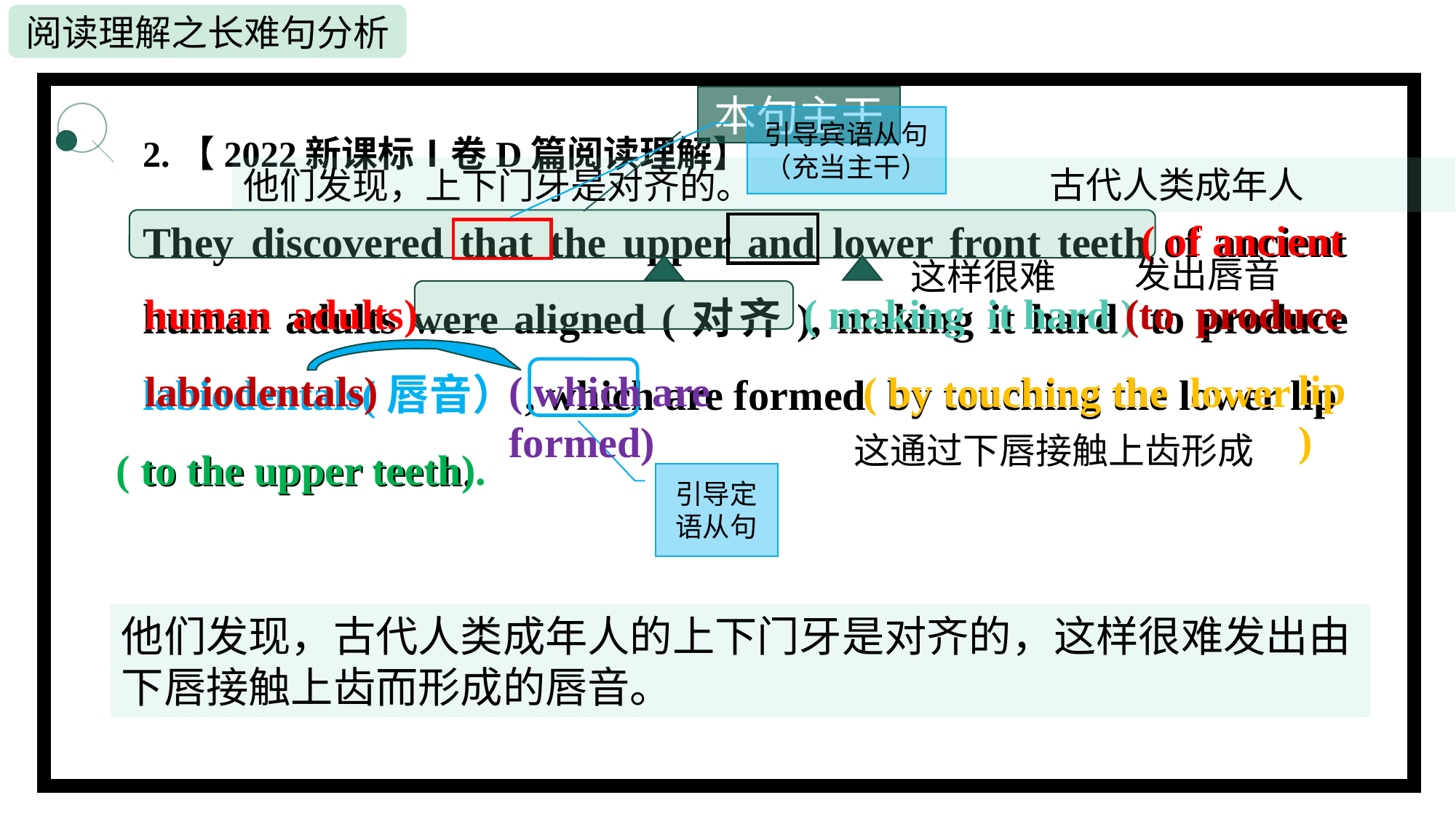

本句主干

2.【2022新课标Ⅰ卷D篇阅读理解】
They discovered that the upper and lower front teeth of ancient human adults were aligned (对齐), making it hard  to produce labiodentals(唇音）, which are formed  by touching the lower lip  to the upper teeth.
引导宾语从句（充当主干）
古代人类成年人
他们发现，上下门牙是对齐的。
( of ancient

发出唇音
这样很难

human  adults)
( making  it hard )
(to  produce

引导定语从句

lip )
( which are  formed)
 labiodentals)
( by touching the  lower

( to the upper teeth).
这通过下唇接触上齿形成
他们发现，古代人类成年人的上下门牙是对齐的，这样很难发出由下唇接触上齿而形成的唇音。